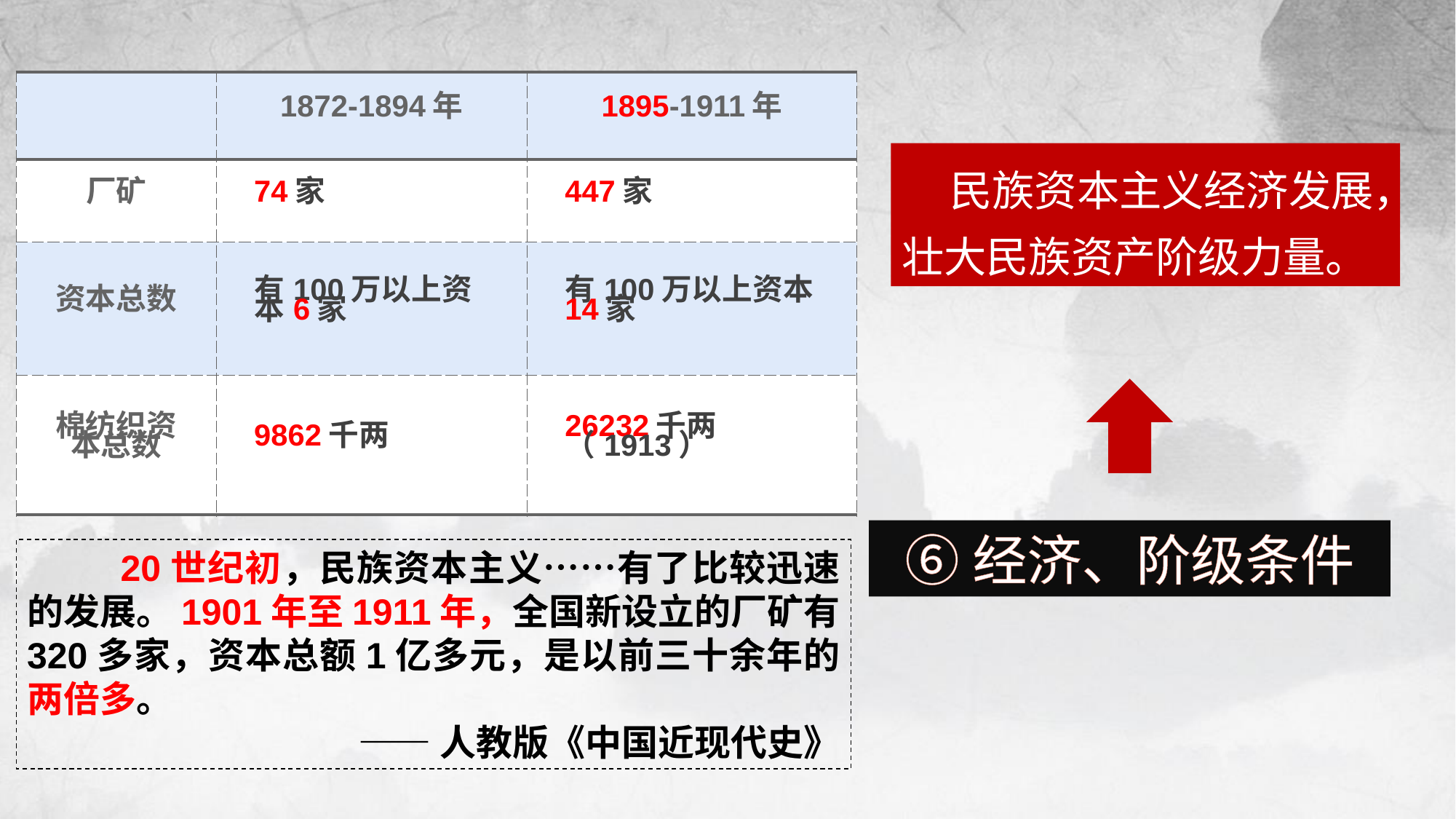

|  | 1872-1894年 | 1895-1911年 |
| --- | --- | --- |
| 厂矿 | 74家 | 447家 |
| 资本总数 | 有100万以上资本6家 | 有100万以上资本14家 |
| 棉纺织资本总数 | 9862千两 | 26232千两（1913） |
    民族资本主义经济发展，壮大民族资产阶级力量。

⑥经济、阶级条件
   20世纪初，民族资本主义……有了比较迅速的发展。1901年至1911年，全国新设立的厂矿有320多家，资本总额1亿多元，是以前三十余年的两倍多。
——人教版《中国近现代史》